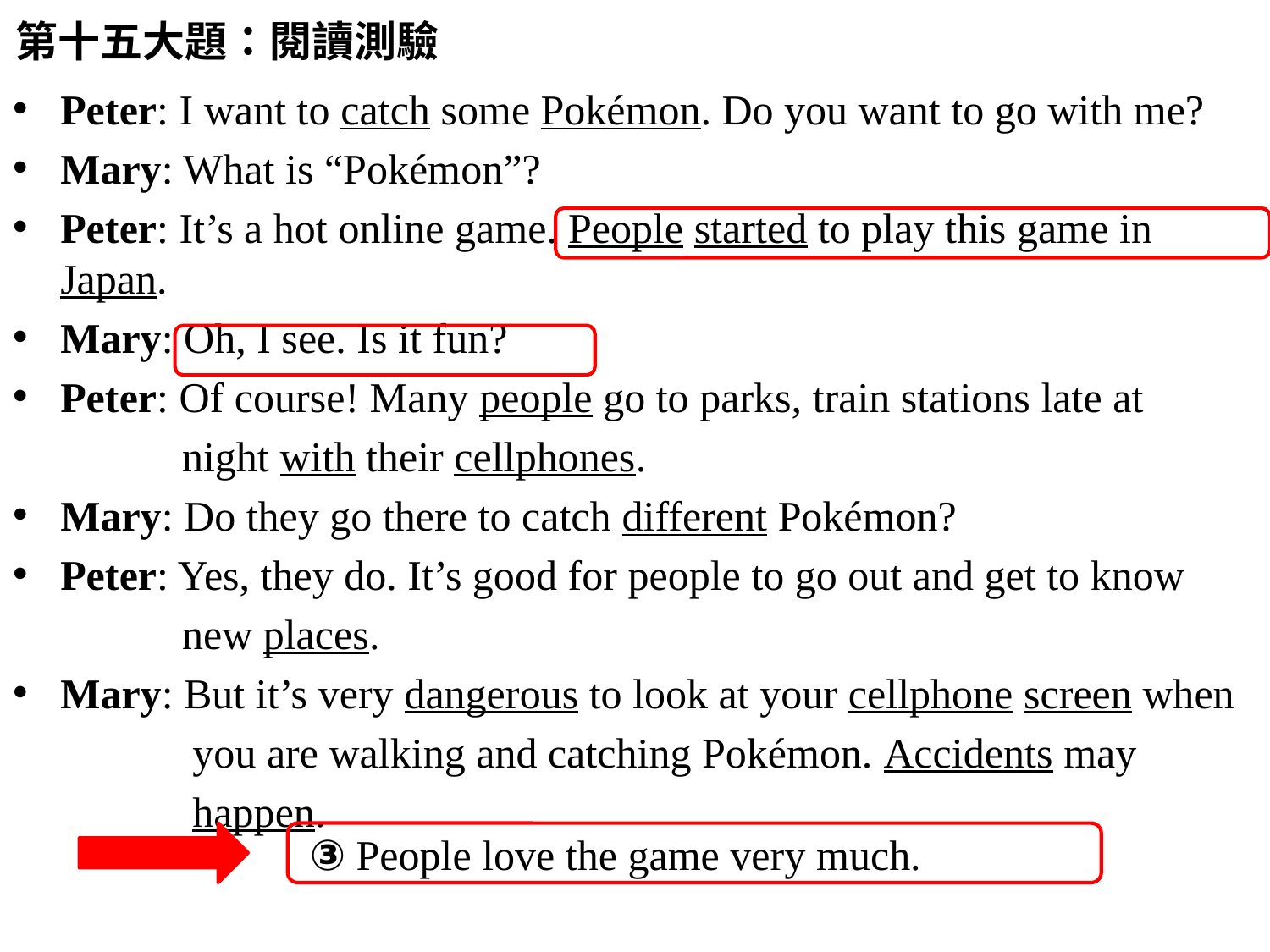

# 第十五大題：閱讀測驗
Peter: I want to catch some Pokémon. Do you want to go with me?
Mary: What is “Pokémon”?
Peter: It’s a hot online game. People started to play this game in Japan.
Mary: Oh, I see. Is it fun?
Peter: Of course! Many people go to parks, train stations late at
                night with their cellphones.
Mary: Do they go there to catch different Pokémon?
Peter: Yes, they do. It’s good for people to go out and get to know
                new places.
Mary: But it’s very dangerous to look at your cellphone screen when
                 you are walking and catching Pokémon. Accidents may
                 happen.

 ③ People love the game very much.